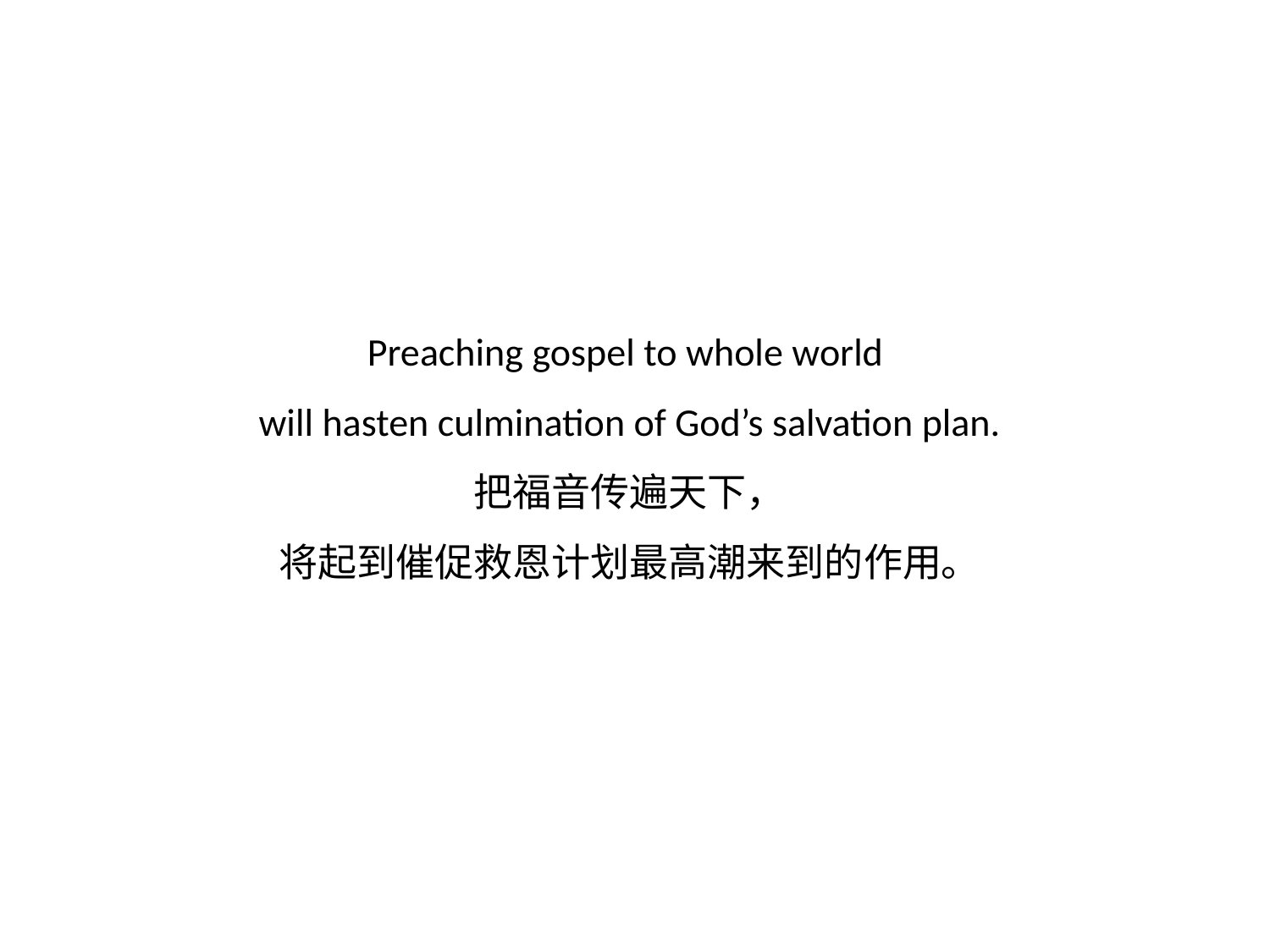

# Preaching gospel to whole world will hasten culmination of God’s salvation plan. 把福音传遍天下， 将起到催促救恩计划最高潮来到的作用。